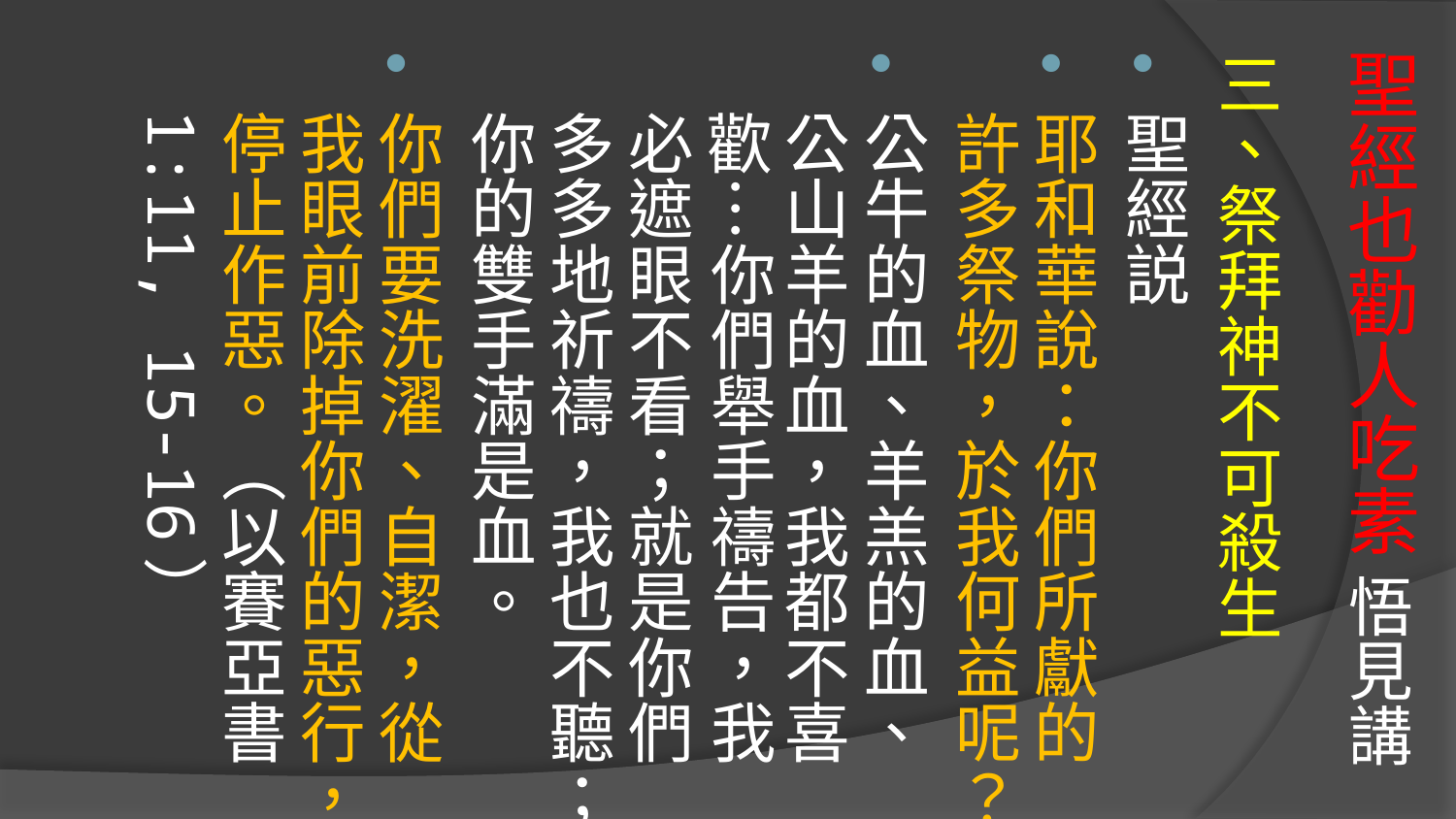

# 聖經也勸人吃素 悟見講
三、祭拜神不可殺生
聖經説
耶和華說：你們所獻的許多祭物，於我何益呢？
公牛的血、羊羔的血、公山羊的血，我都不喜歡…你們舉手禱告，我必遮眼不看；就是你們多多地祈禱，我也不聽；你的雙手滿是血。
你們要洗濯、自潔，從我眼前除掉你們的惡行，停止作惡。（以賽亞書 1:11, 15-16）